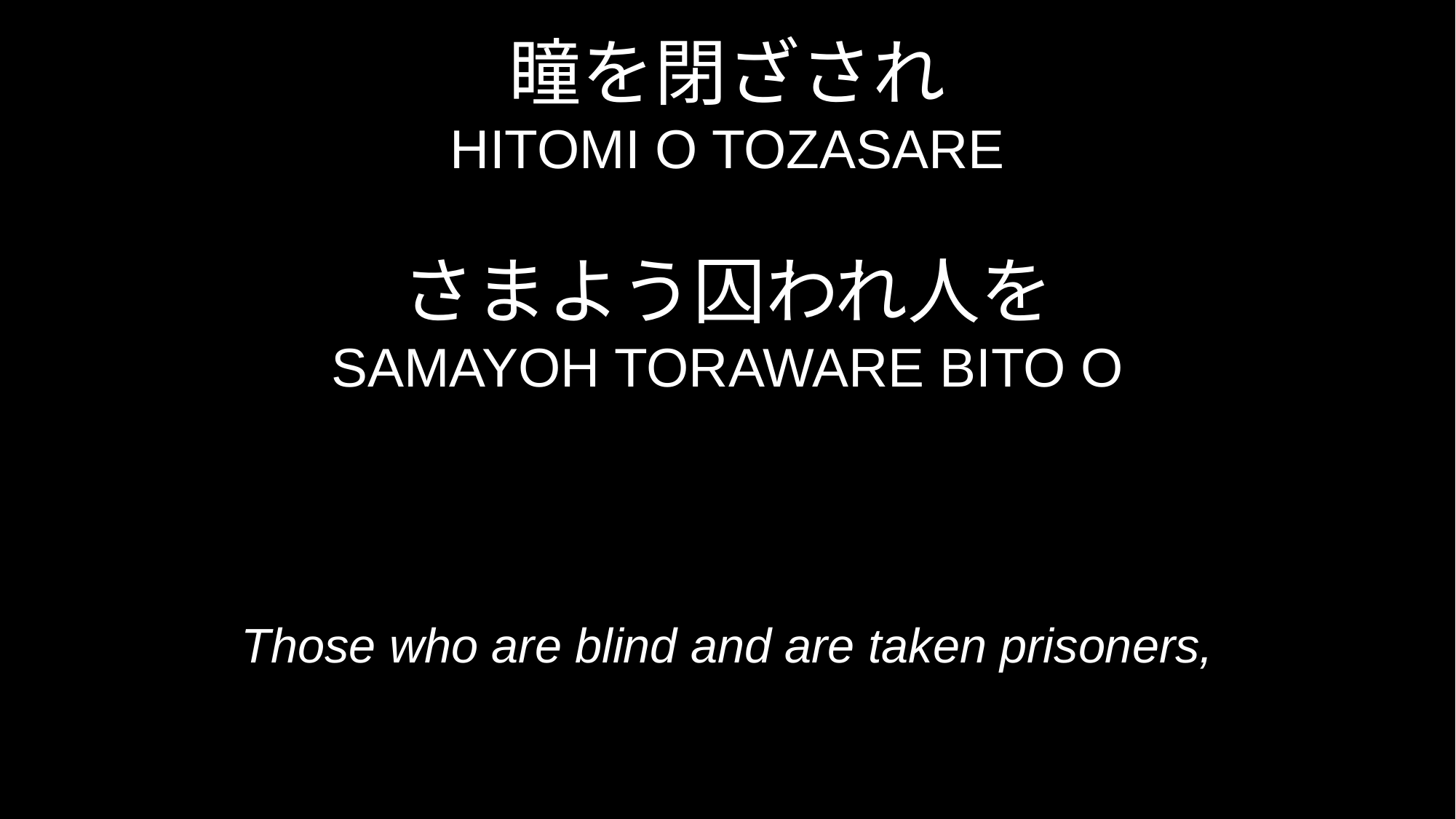

瞳を閉ざされ
HITOMI O TOZASARE

さまよう囚われ人を
SAMAYOH TORAWARE BITO O

Those who are blind and are taken prisoners,